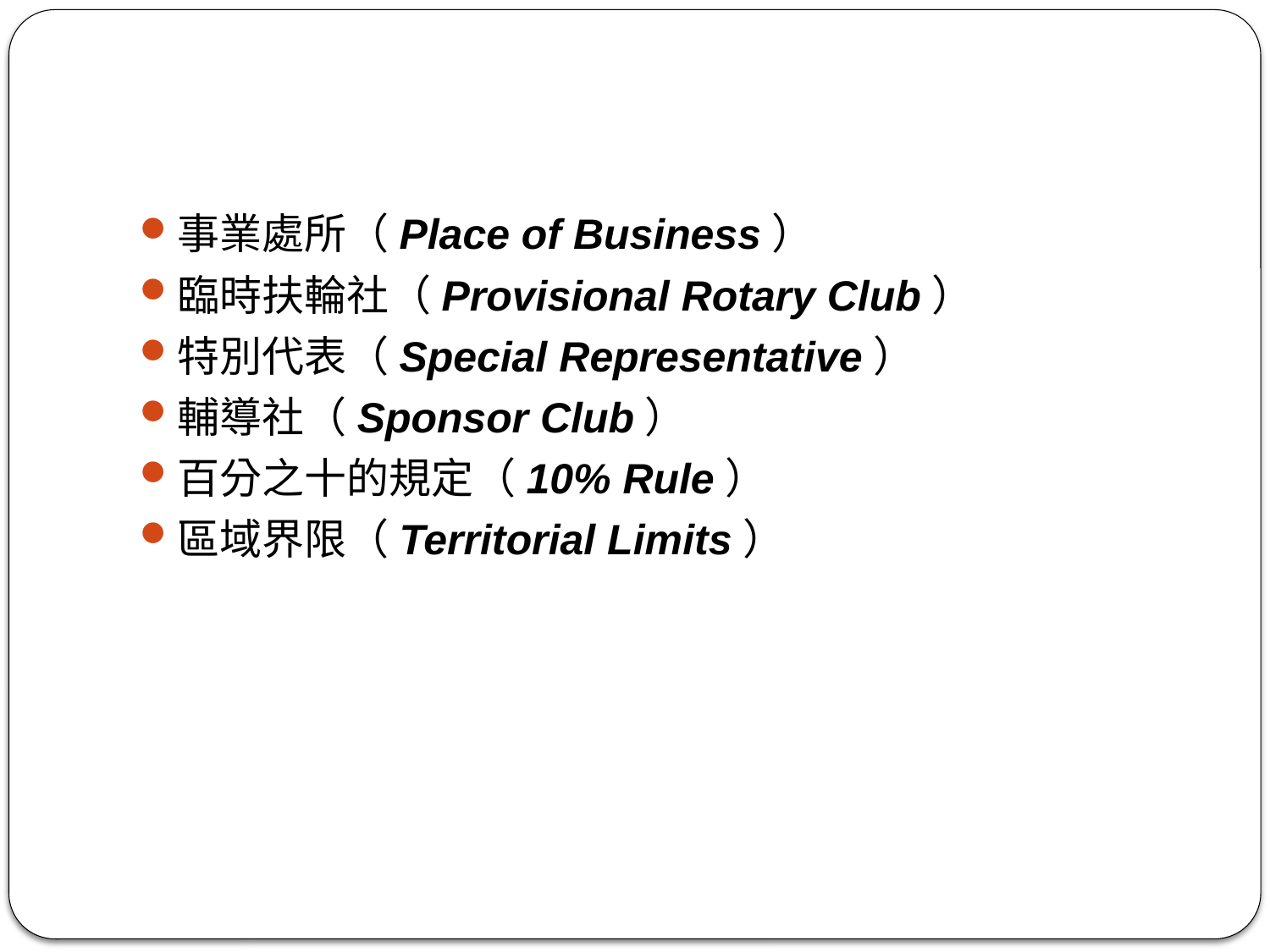

#
事業處所（Place of Business）
臨時扶輪社（Provisional Rotary Club）
特別代表（Special Representative）
輔導社（Sponsor Club）
百分之十的規定（10% Rule）
區域界限（Territorial Limits）